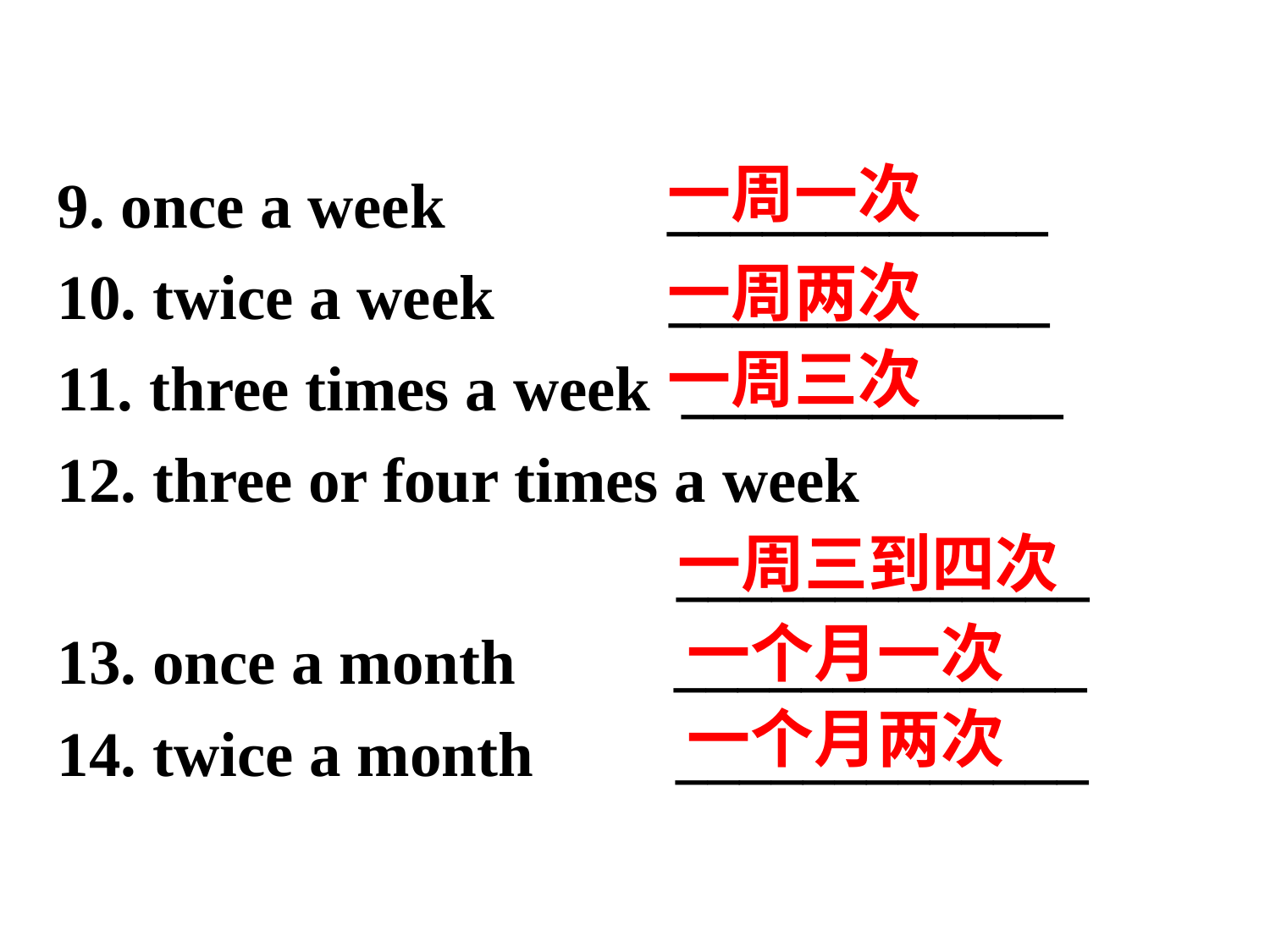

9. once a week              ____________
10. twice a week           ____________
 three times a week  ____________
 three or four times a week
                                       _____________
13. once a month          _____________
14. twice a month         _____________
一周一次
一周两次
一周三次
一周三到四次
一个月一次
一个月两次